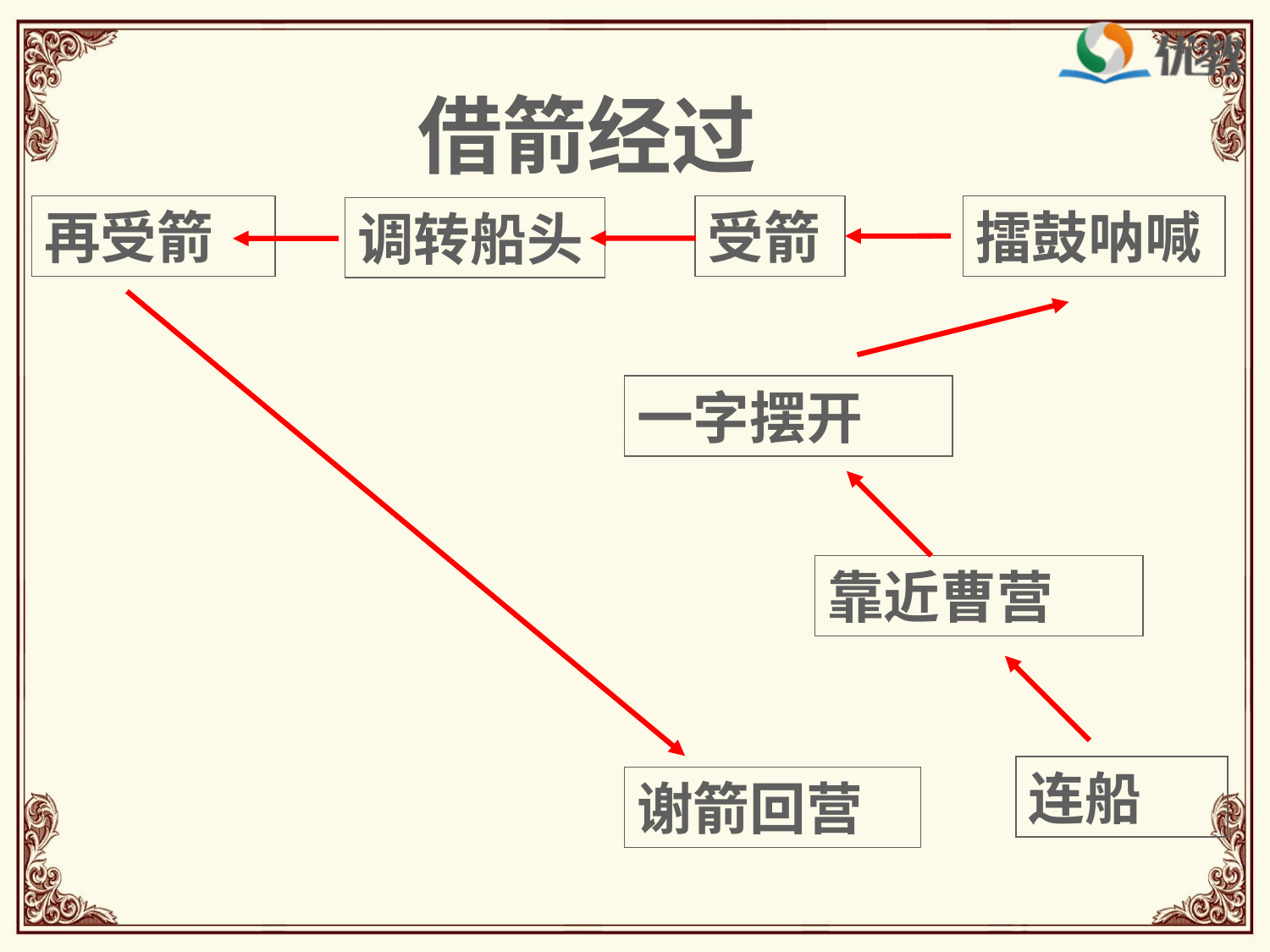

借箭经过
再受箭
受箭
擂鼓呐喊
调转船头

一字摆开

靠近曹营

连船
谢箭回营